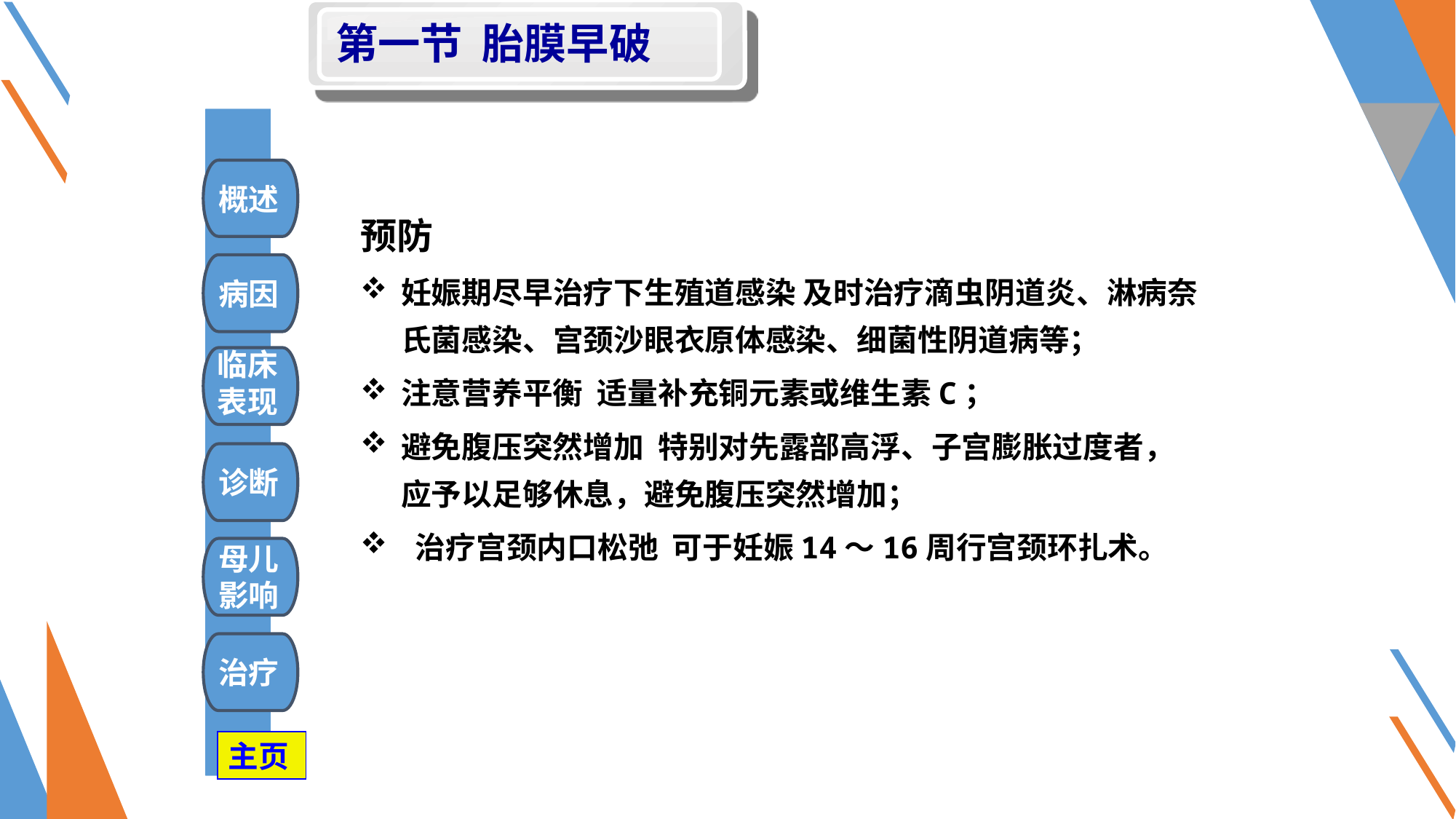

第一节  胎膜早破

概述
预防
妊娠期尽早治疗下生殖道感染 及时治疗滴虫阴道炎、淋病奈氏菌感染、宫颈沙眼衣原体感染、细菌性阴道病等；
注意营养平衡  适量补充铜元素或维生素C；
避免腹压突然增加  特别对先露部高浮、子宫膨胀过度者，应予以足够休息，避免腹压突然增加；
 治疗宫颈内口松弛  可于妊娠14～16周行宫颈环扎术。
病因
临床
表现

诊断
母儿
影响
治疗
主页